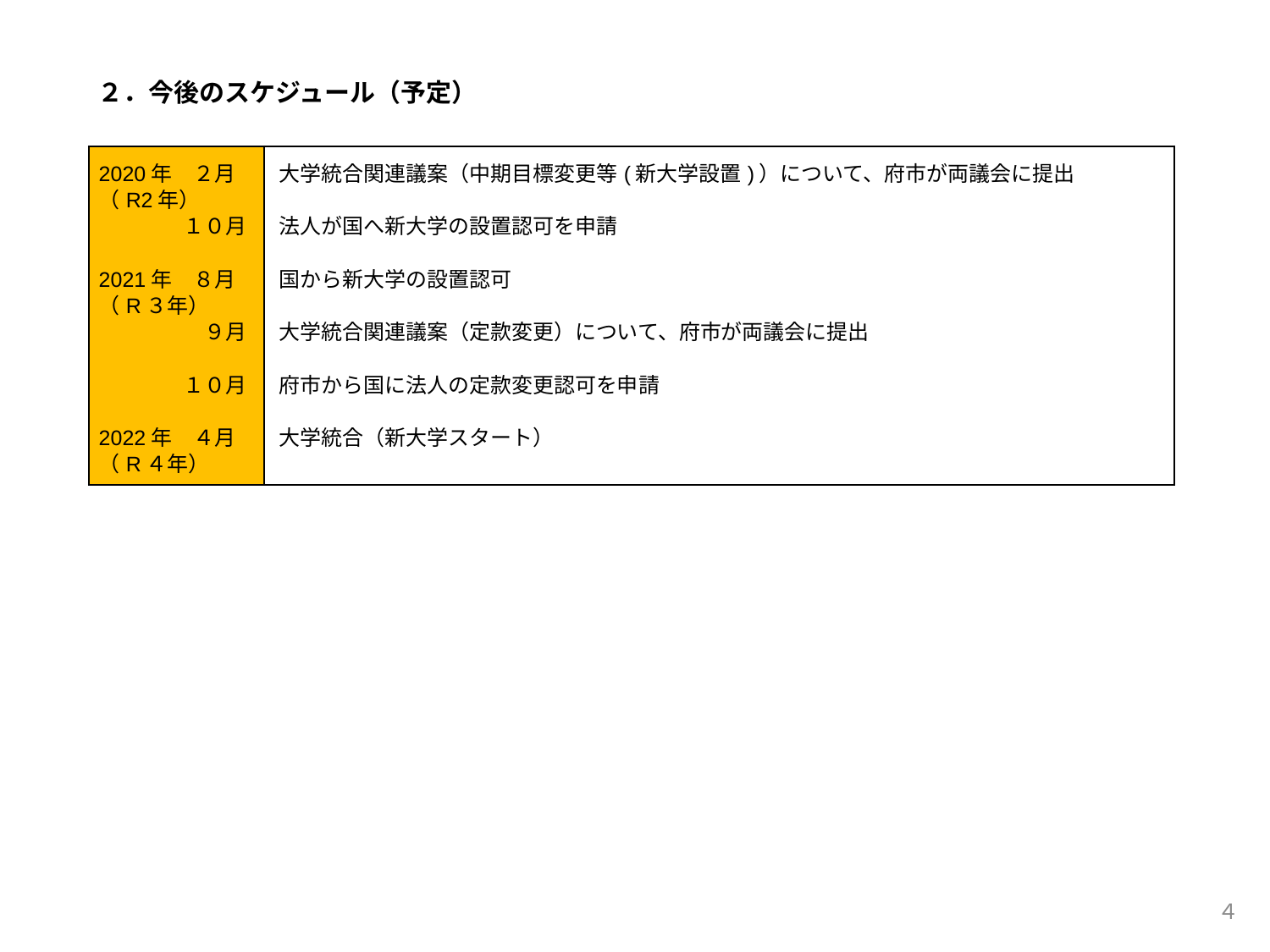

# ２．今後のスケジュール（予定）
| 2020年　２月 （R2年） 　　　　１０月 2021年　８月 （R３年） 　　　　　９月 　　　　１０月 2022年　４月 （R４年） | 大学統合関連議案（中期目標変更等(新大学設置)）について、府市が両議会に提出 法人が国へ新大学の設置認可を申請 国から新大学の設置認可 大学統合関連議案（定款変更）について、府市が両議会に提出 府市から国に法人の定款変更認可を申請 大学統合（新大学スタート） |
| --- | --- |
４